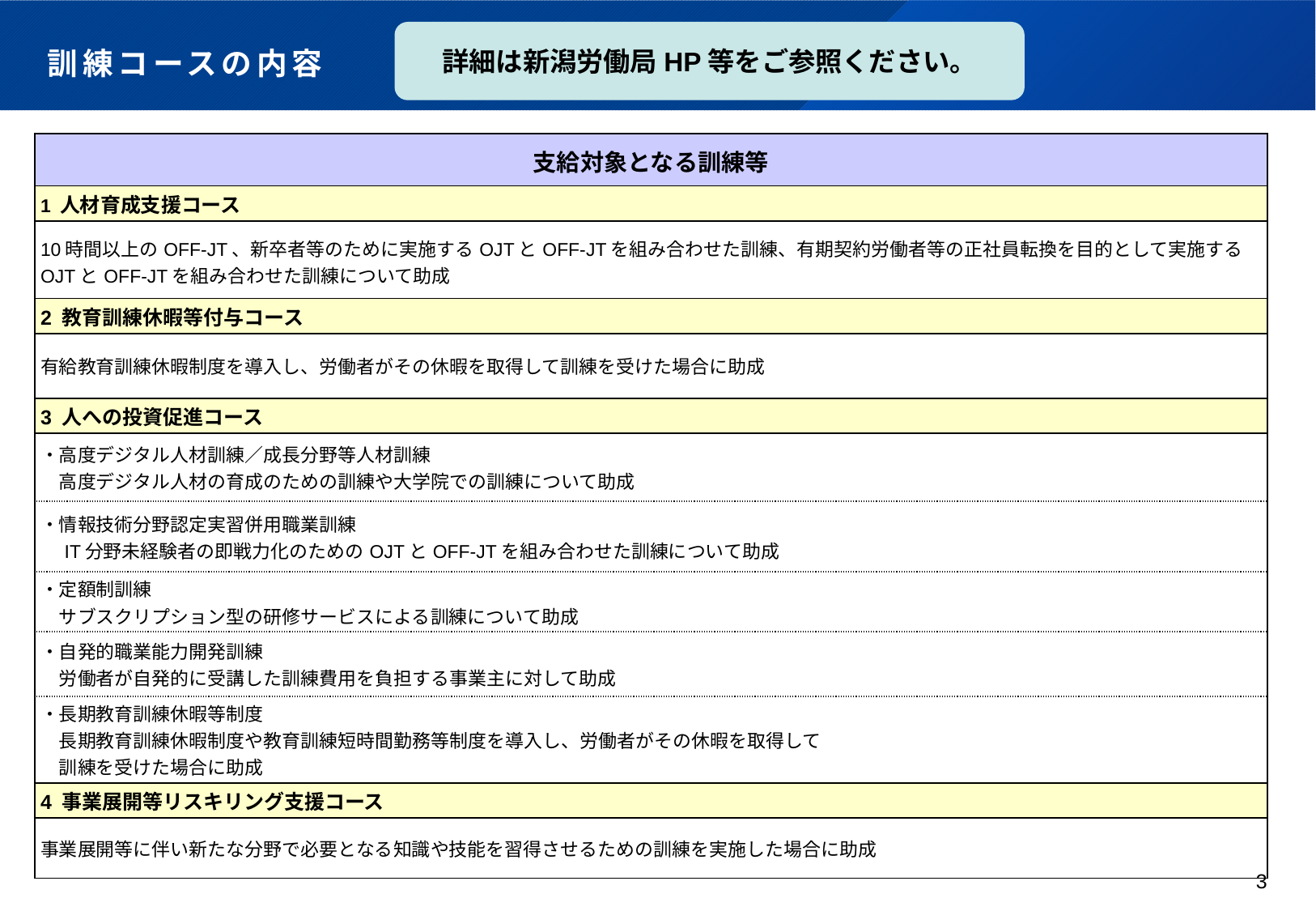

# 訓練コースの内容
詳細は新潟労働局HP等をご参照ください。
| 支給対象となる訓練等 |
| --- |
| 1 人材育成支援コース |
| 10時間以上のOFF-JT、新卒者等のために実施するOJTとOFF-JTを組み合わせた訓練、有期契約労働者等の正社員転換を目的として実施する OJTとOFF-JTを組み合わせた訓練について助成 |
| 2 教育訓練休暇等付与コース |
| 有給教育訓練休暇制度を導入し、労働者がその休暇を取得して訓練を受けた場合に助成 |
| 3 人への投資促進コース |
| ・高度デジタル人材訓練／成長分野等人材訓練 　高度デジタル人材の育成のための訓練や大学院での訓練について助成 |
| ・情報技術分野認定実習併用職業訓練 　IT分野未経験者の即戦力化のためのOJTとOFF-JTを組み合わせた訓練について助成 |
| ・定額制訓練 　サブスクリプション型の研修サービスによる訓練について助成 |
| ・自発的職業能力開発訓練 　労働者が自発的に受講した訓練費用を負担する事業主に対して助成 |
| ・長期教育訓練休暇等制度 　長期教育訓練休暇制度や教育訓練短時間勤務等制度を導入し、労働者がその休暇を取得して 　訓練を受けた場合に助成 |
| 4 事業展開等リスキリング支援コース |
| 事業展開等に伴い新たな分野で必要となる知識や技能を習得させるための訓練を実施した場合に助成 |
3